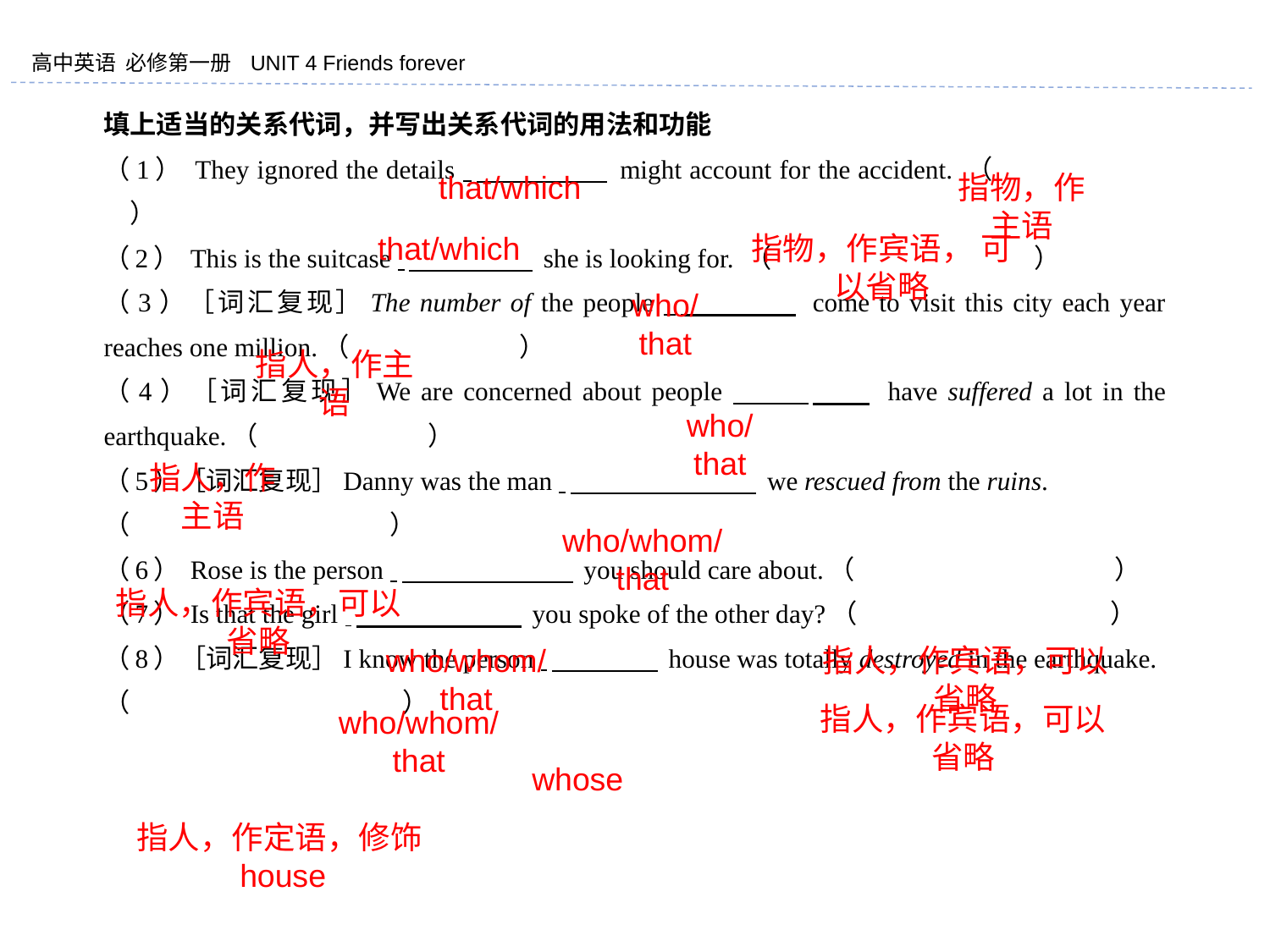

填上适当的关系代词，并写出关系代词的用法和功能
（1） They ignored the details  　　　   　 might account for the accident. （ 　　 　　 　   　）
（2） This is the suitcase  　　　　    she is looking for. （　　                   　　 　  ）
（3）［词汇复现］The number of the people  　　　　 come to visit this city each year reaches one million.（　　 　　 　　）
（4）［词汇复现］We are concerned about people        　　 have suffered a lot in the earthquake.（　　 　　 　　）
（5）［词汇复现］Danny was the man  　                  　　 we rescued from the ruins.
（ 　　 　              　 　　）
（6） Rose is the person  　　　           　 you should care about.（　　                　　 　　）
（7） Is that the girl  　         　 　　 you spoke of the other day?（　　 　　               　　）
（8）［词汇复现］I know the person  　　　　 house was totally destroyed in the earthquake.
（                                              ）

指物，作主语
that/which
that/which
指物，作宾语， 可以省略
who/that
指人，作主语
who/that
指人，作主语
who/whom/that
指人，作宾语，可以省略
who/whom/that
指人，作宾语，可以省略
指人，作宾语，可以省略
who/whom/that
whose
指人，作定语，修饰house